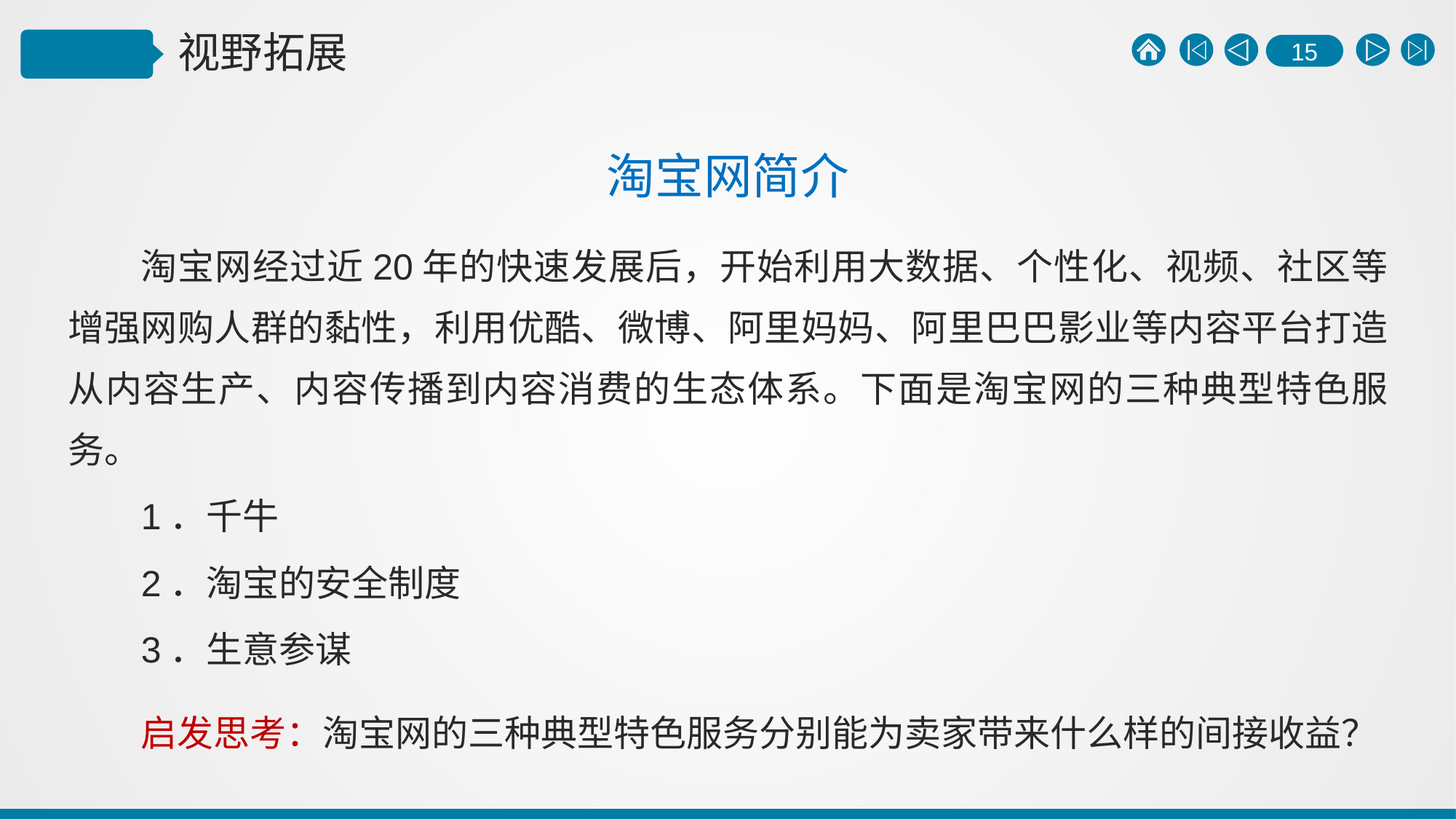

淘宝网简介
淘宝网经过近20年的快速发展后，开始利用大数据、个性化、视频、社区等增强网购人群的黏性，利用优酷、微博、阿里妈妈、阿里巴巴影业等内容平台打造从内容生产、内容传播到内容消费的生态体系。下面是淘宝网的三种典型特色服务。
1．千牛
2．淘宝的安全制度
3．生意参谋
启发思考：淘宝网的三种典型特色服务分别能为卖家带来什么样的间接收益？